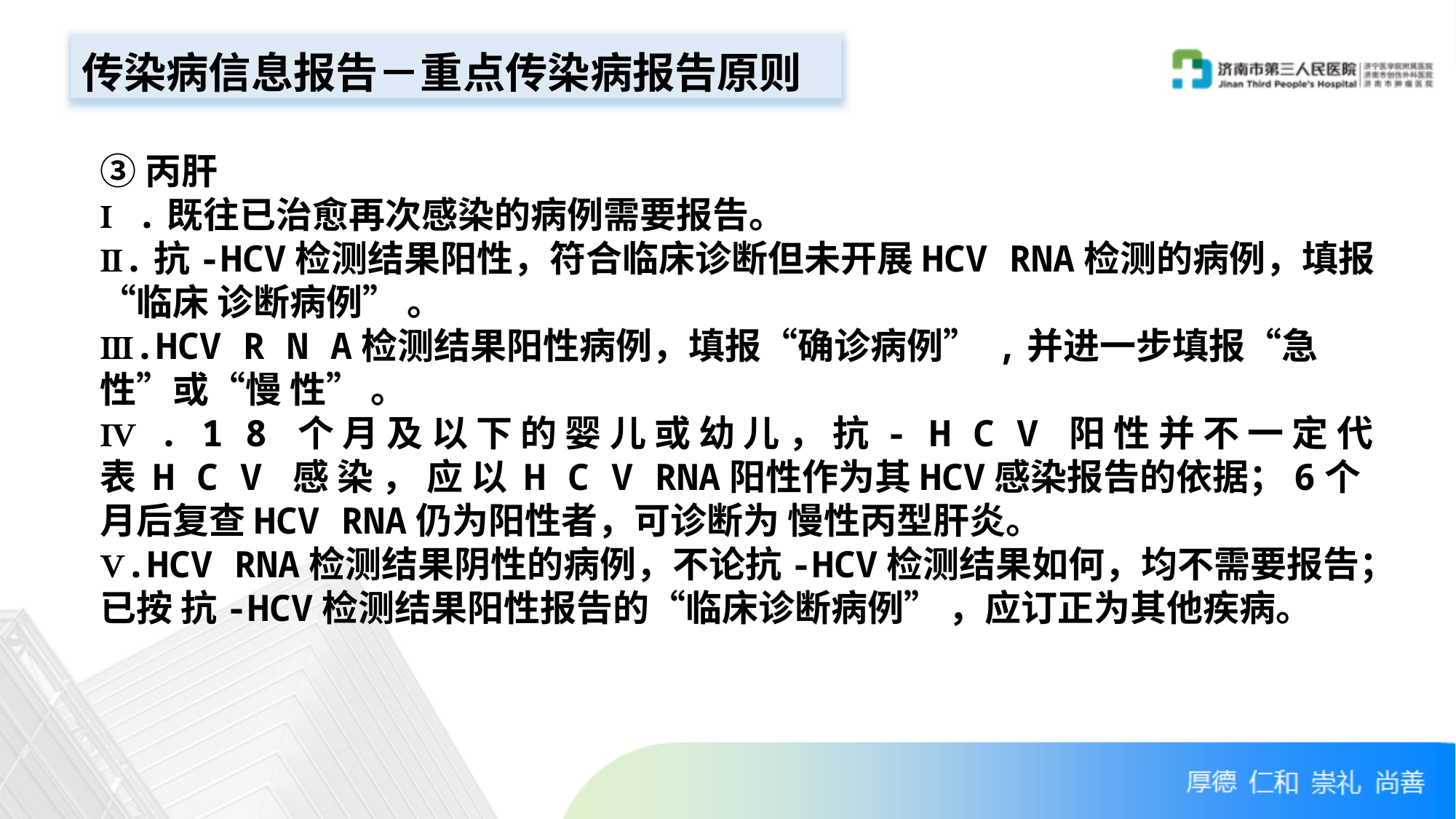

传染病信息报告－重点传染病报告原则
③丙肝
Ⅰ.既往已治愈再次感染的病例需要报告。
Ⅱ.抗-HCV检测结果阳性，符合临床诊断但未开展HCV RNA检测的病例，填报“临床 诊断病例” 。
Ⅲ.HCV R N A检测结果阳性病例，填报“确诊病例” ,并进一步填报“急性”或“慢 性” 。
Ⅳ . 1 8 个 月 及 以 下 的 婴 儿 或 幼 儿 ， 抗 - H C V 阳 性 并 不 一 定 代 表 H C V 感 染 ， 应 以 H C V RNA阳性作为其HCV感染报告的依据；6个月后复查HCV RNA仍为阳性者，可诊断为 慢性丙型肝炎。
Ⅴ.HCV RNA检测结果阴性的病例，不论抗-HCV检测结果如何，均不需要报告；已按 抗-HCV检测结果阳性报告的“临床诊断病例” ，应订正为其他疾病。